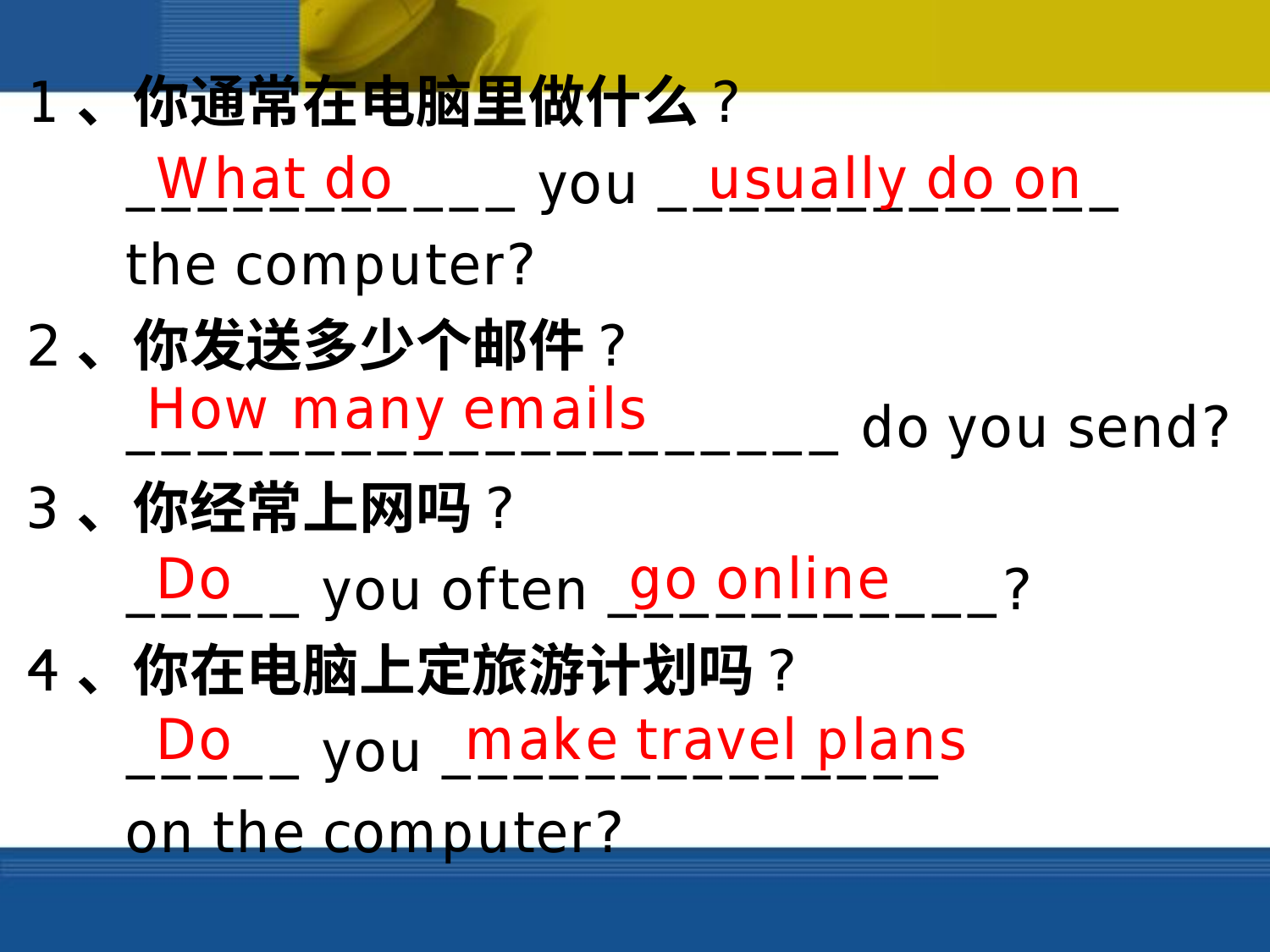

1、你通常在电脑里做什么?
      ___________ you _____________
      the computer?
2、你发送多少个邮件?
      ____________________ do you send?
3、你经常上网吗?
      _____ you often ___________?
4、你在电脑上定旅游计划吗?
      _____ you ______________
      on the computer?
What do                   usually do on
How many emails
Do                        go online
Do              make travel plans